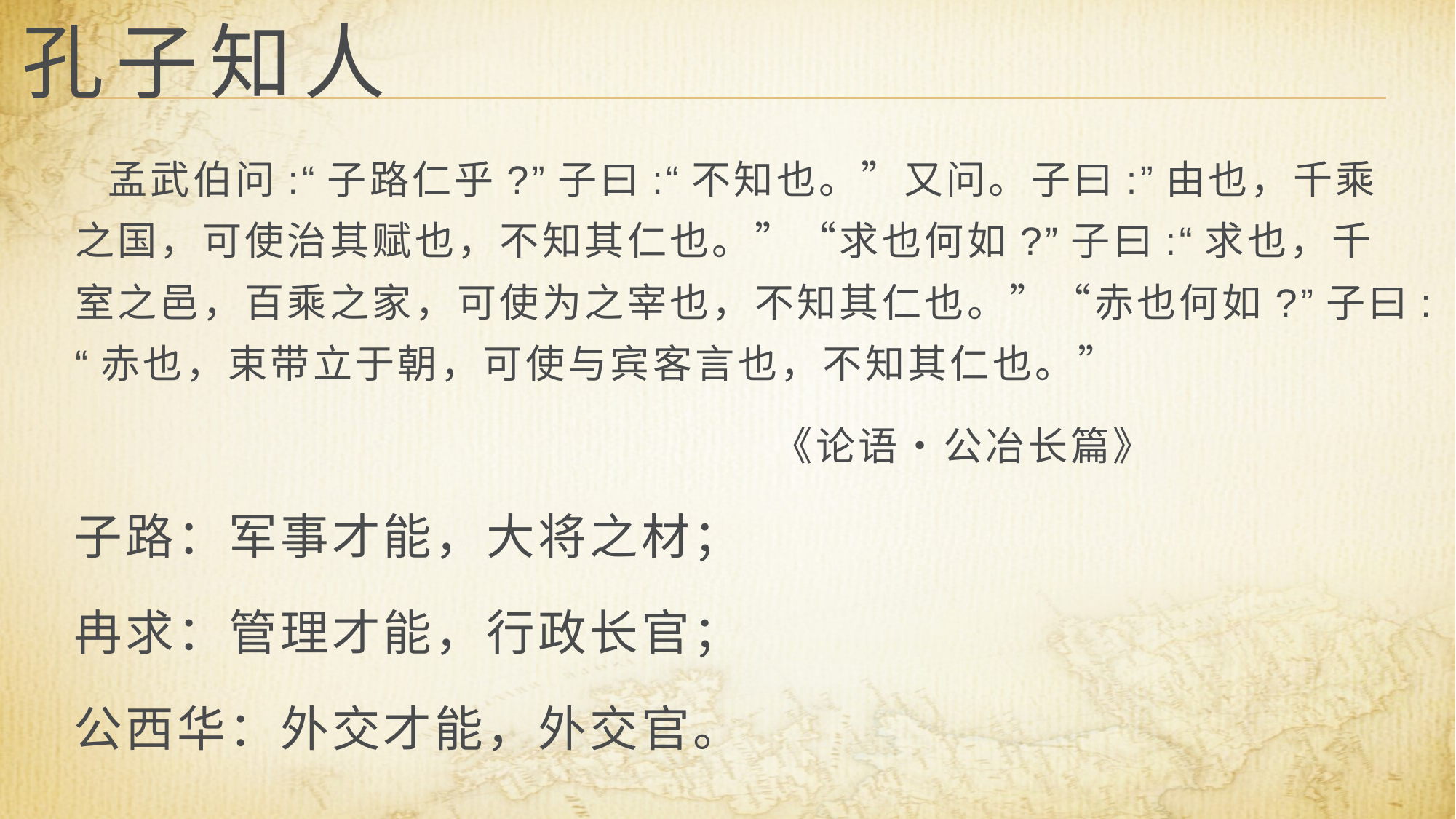

孔子知人
        孟武伯问:“子路仁乎?”子曰:“不知也。”又问。子曰:”由也，千乘之国，可使治其赋也，不知其仁也。”“求也何如?”子曰:“求也，千室之邑，百乘之家，可使为之宰也，不知其仁也。”“赤也何如?”子曰:“赤也，束带立于朝，可使与宾客言也，不知其仁也。”
                                                             《论语•公冶长篇》
  子路：军事才能，大将之材；
  冉求：管理才能，行政长官；
  公西华：外交才能，外交官。